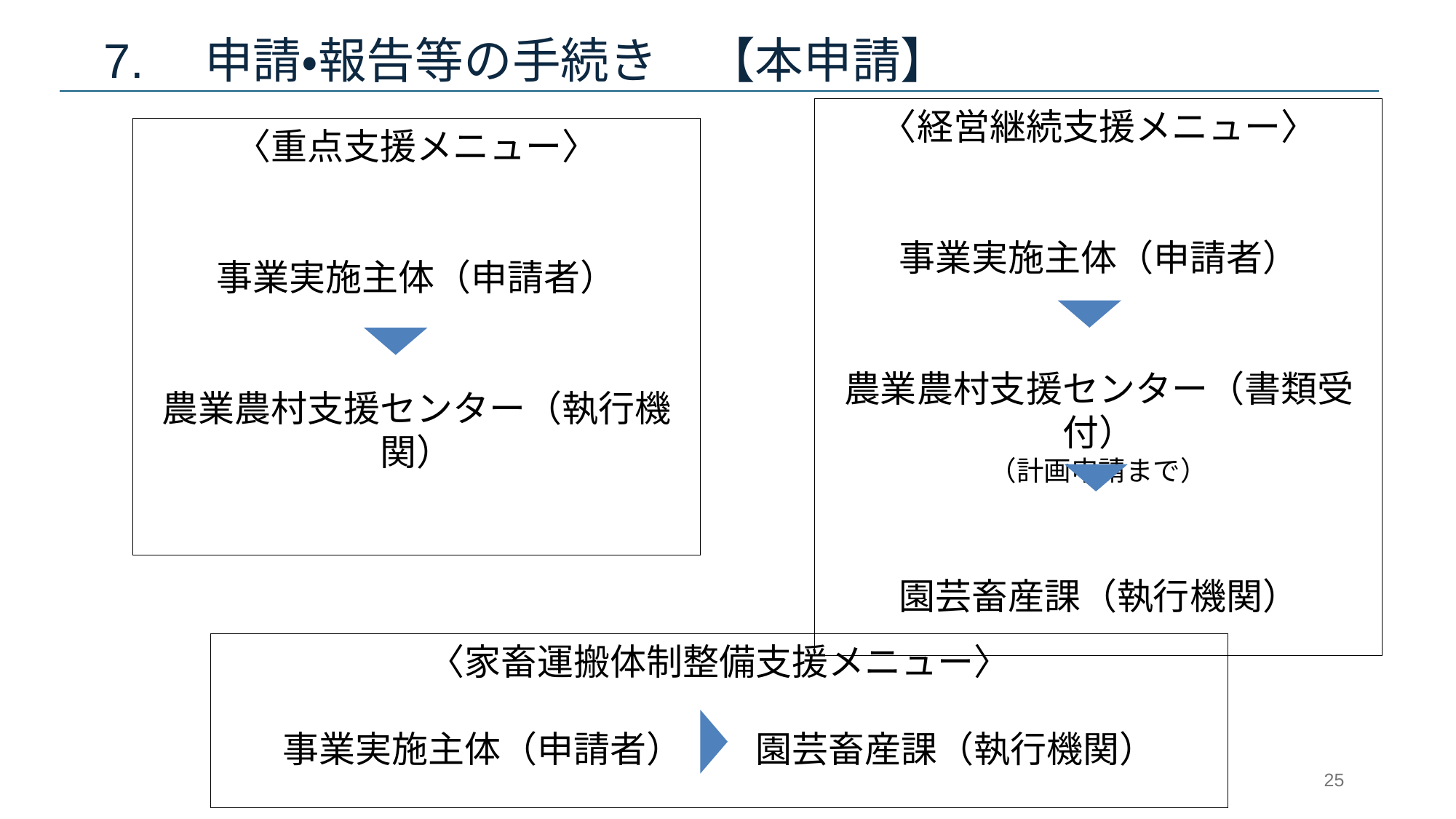

# 7.　申請・報告等の手続き　【本申請】

〈経営継続支援メニュー〉

事業実施主体（申請者）

農業農村支援センター（書類受付）
（計画申請まで）

園芸畜産課（執行機関）

〈重点支援メニュー〉

事業実施主体（申請者）

農業農村支援センター（執行機関）

〈家畜運搬体制整備支援メニュー〉

事業実施主体（申請者）　　園芸畜産課（執行機関）

25